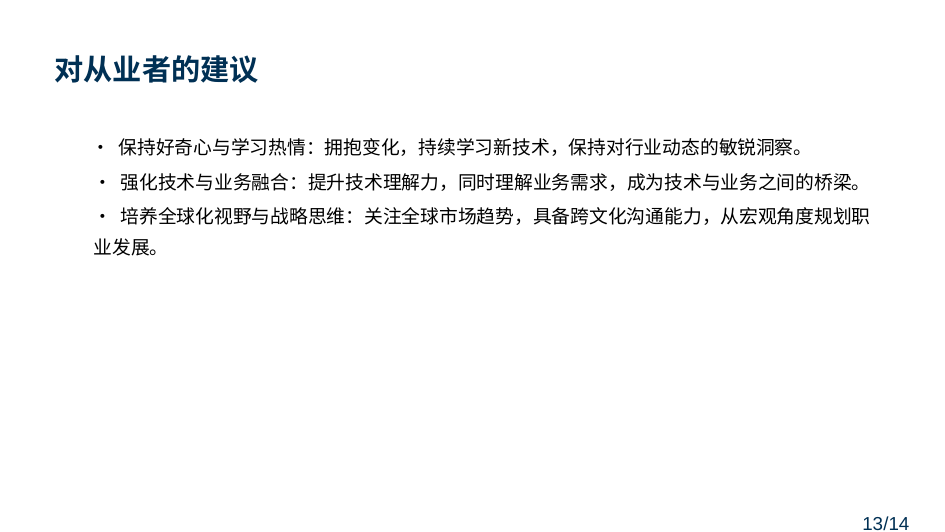

对从业者的建议
• 保持好奇心与学习热情：拥抱变化，持续学习新技术，保持对行业动态的敏锐洞察。
• 强化技术与业务融合：提升技术理解力，同时理解业务需求，成为技术与业务之间的桥梁。
• 培养全球化视野与战略思维：关注全球市场趋势，具备跨文化沟通能力，从宏观角度规划职
业发展。
13/14